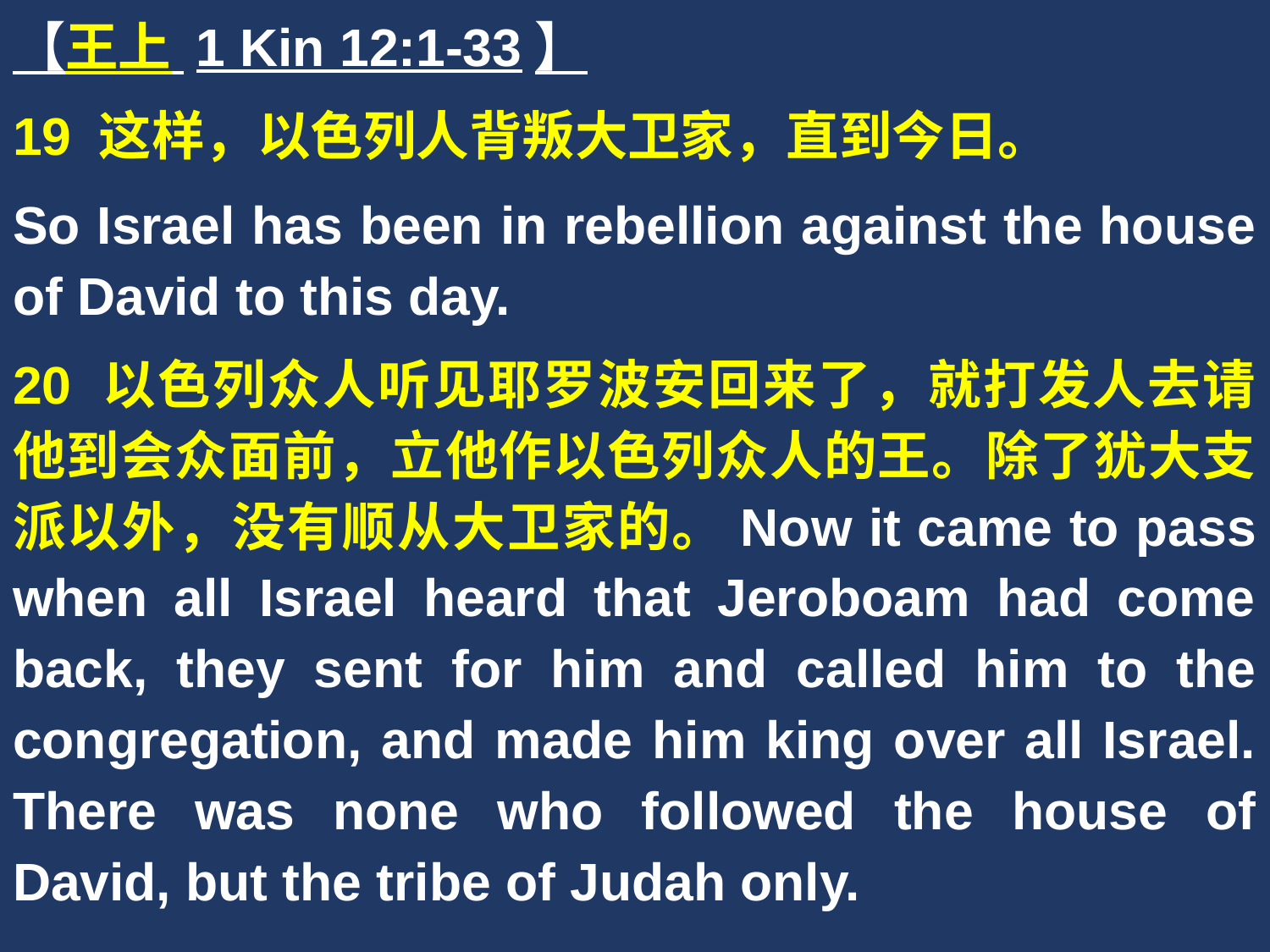

【王上 1 Kin 12:1-33】
19 这样，以色列人背叛大卫家，直到今日。
So Israel has been in rebellion against the house of David to this day.
20 以色列众人听见耶罗波安回来了，就打发人去请他到会众面前，立他作以色列众人的王。除了犹大支派以外，没有顺从大卫家的。Now it came to pass when all Israel heard that Jeroboam had come back, they sent for him and called him to the congregation, and made him king over all Israel. There was none who followed the house of David, but the tribe of Judah only.